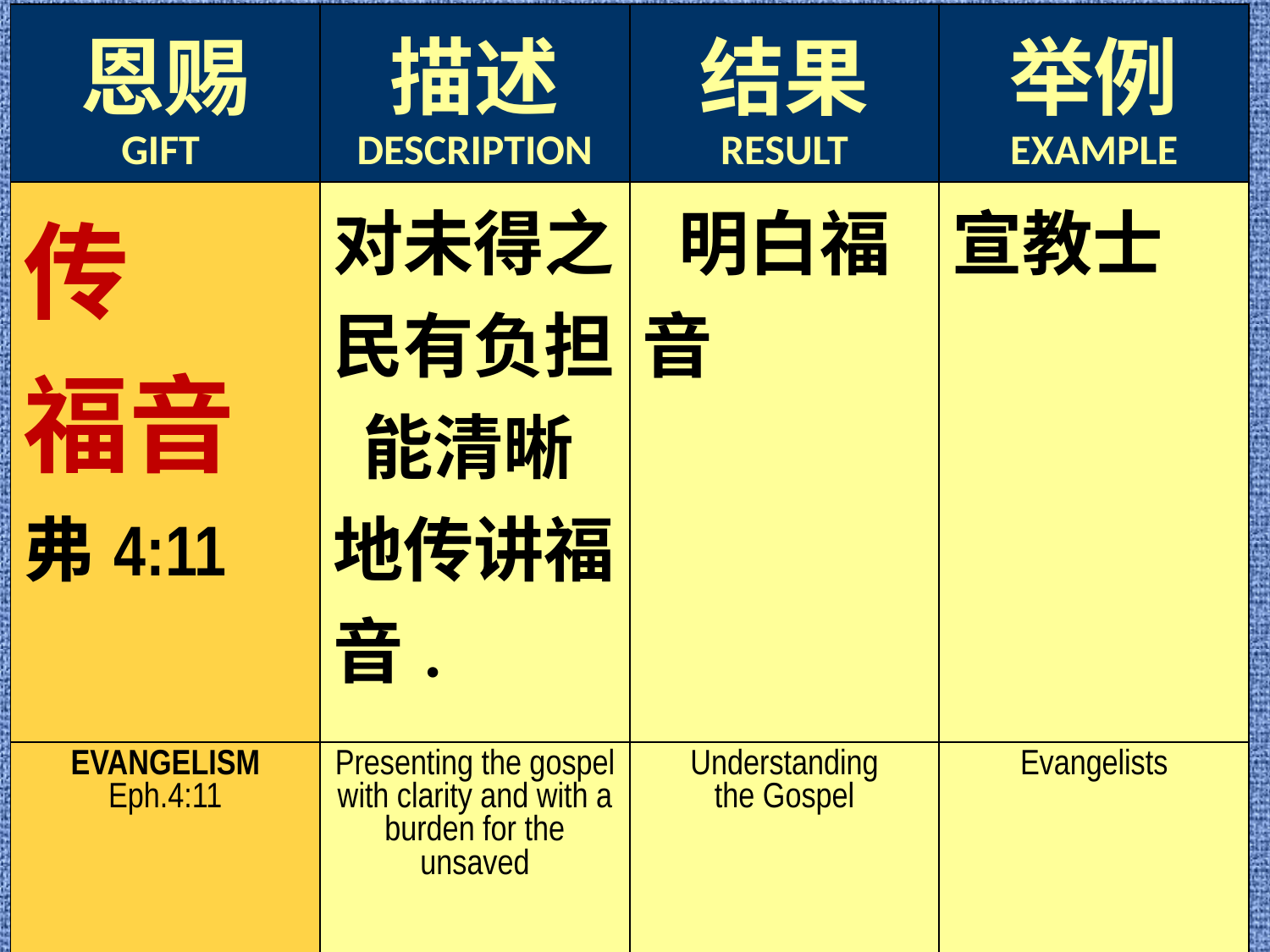

| 恩赐 GIFT | 描述 DESCRIPTION | 结果 RESULT | 举例 EXAMPLE |
| --- | --- | --- | --- |
| 传 福音 弗4:11 | 对未得之民有负担, 能清晰地传讲福音. | 明白福音 | 宣教士 |
| EVANGELISM Eph.4:11 | Presenting the gospel with clarity and with a burden for the unsaved | Understanding the Gospel | Evangelists |